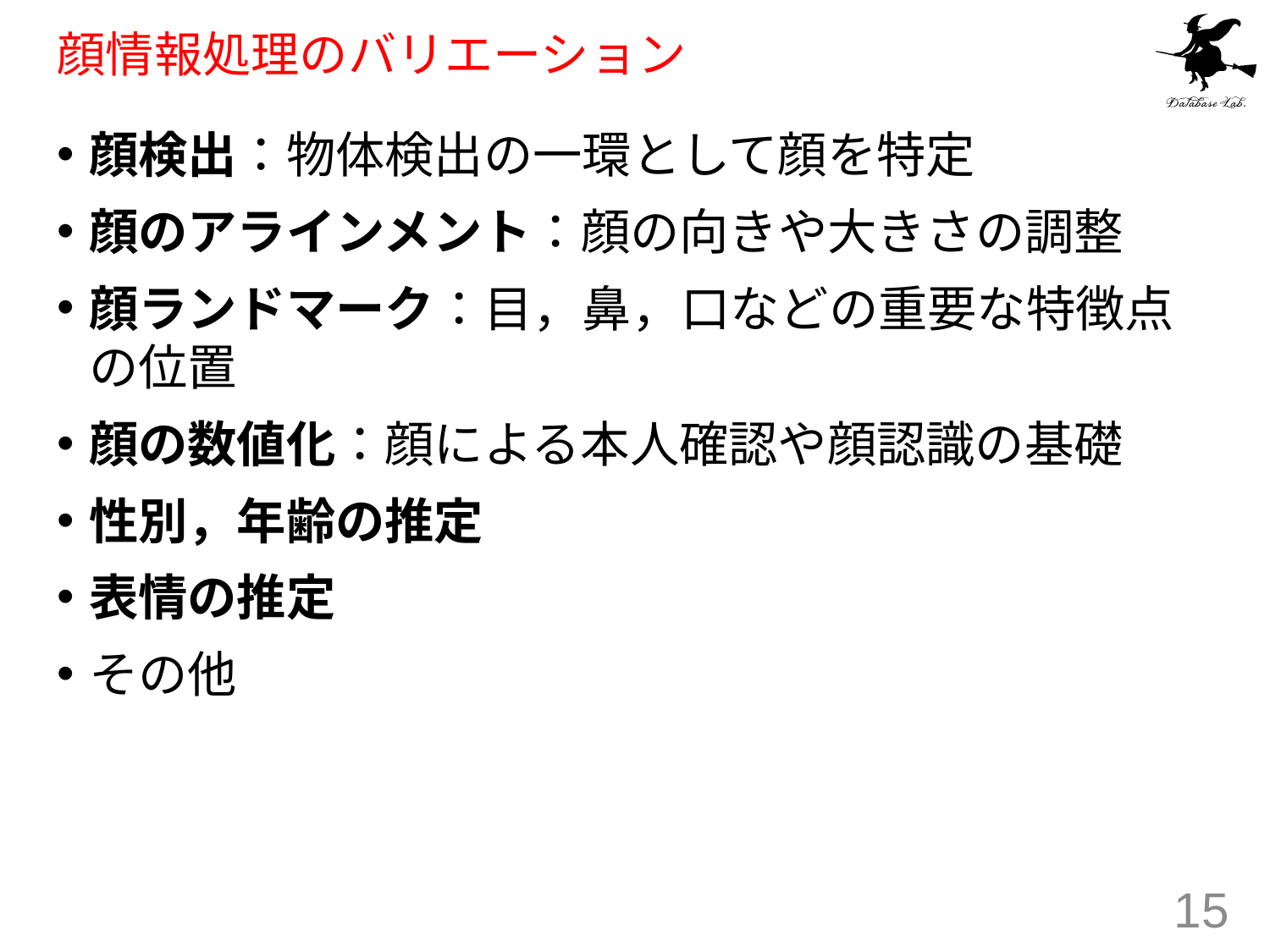

# 顔情報処理のバリエーション
顔検出：物体検出の一環として顔を特定
顔のアラインメント：顔の向きや大きさの調整
顔ランドマーク：目，鼻，口などの重要な特徴点の位置
顔の数値化：顔による本人確認や顔認識の基礎
性別，年齢の推定
表情の推定
その他
15